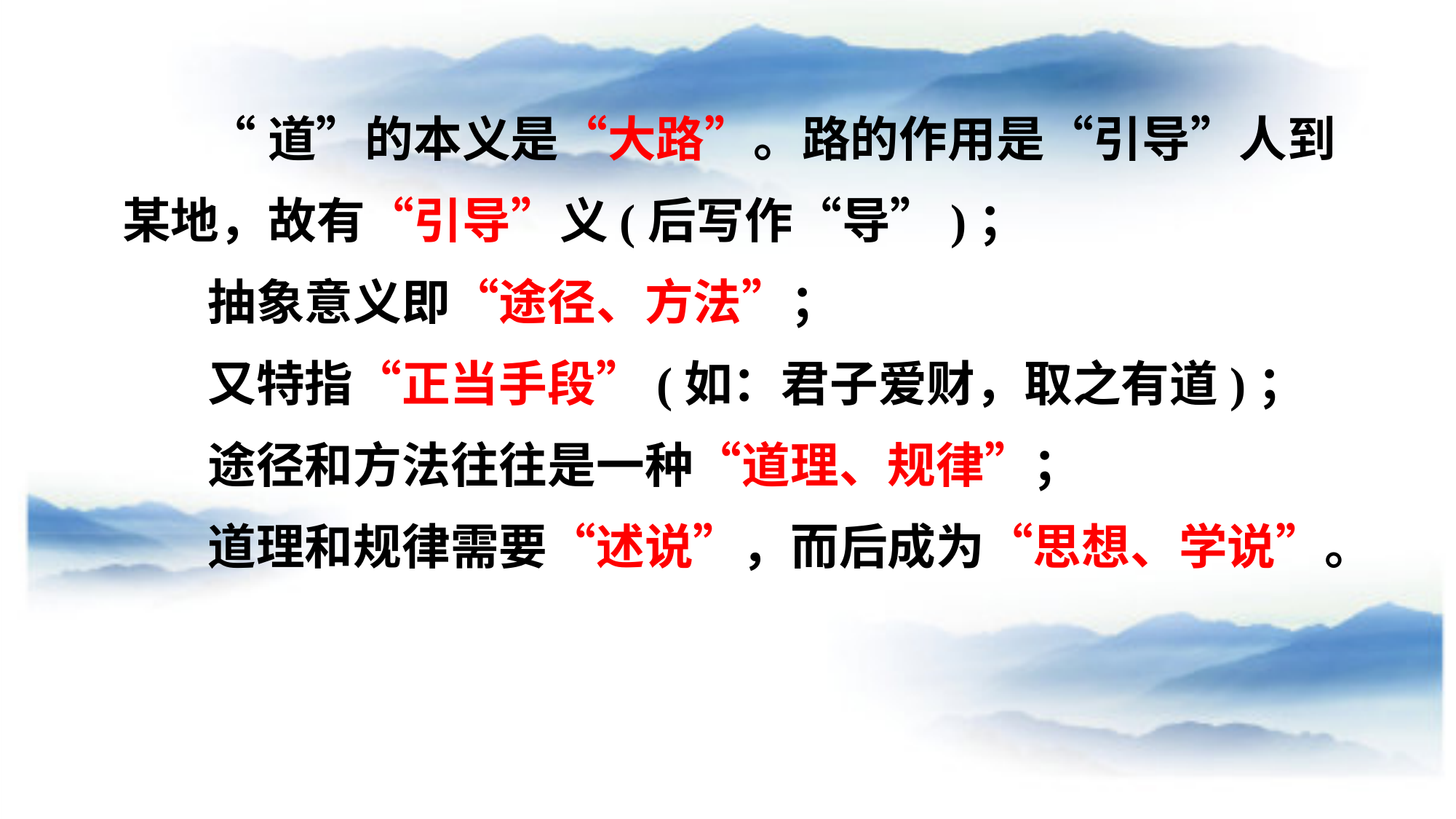

“道”的本义是“大路”。路的作用是“引导”人到某地，故有“引导”义(后写作“导”)；
抽象意义即“途径、方法”；
又特指“正当手段”(如：君子爱财，取之有道)；
途径和方法往往是一种“道理、规律”；
道理和规律需要“述说”，而后成为“思想、学说”。